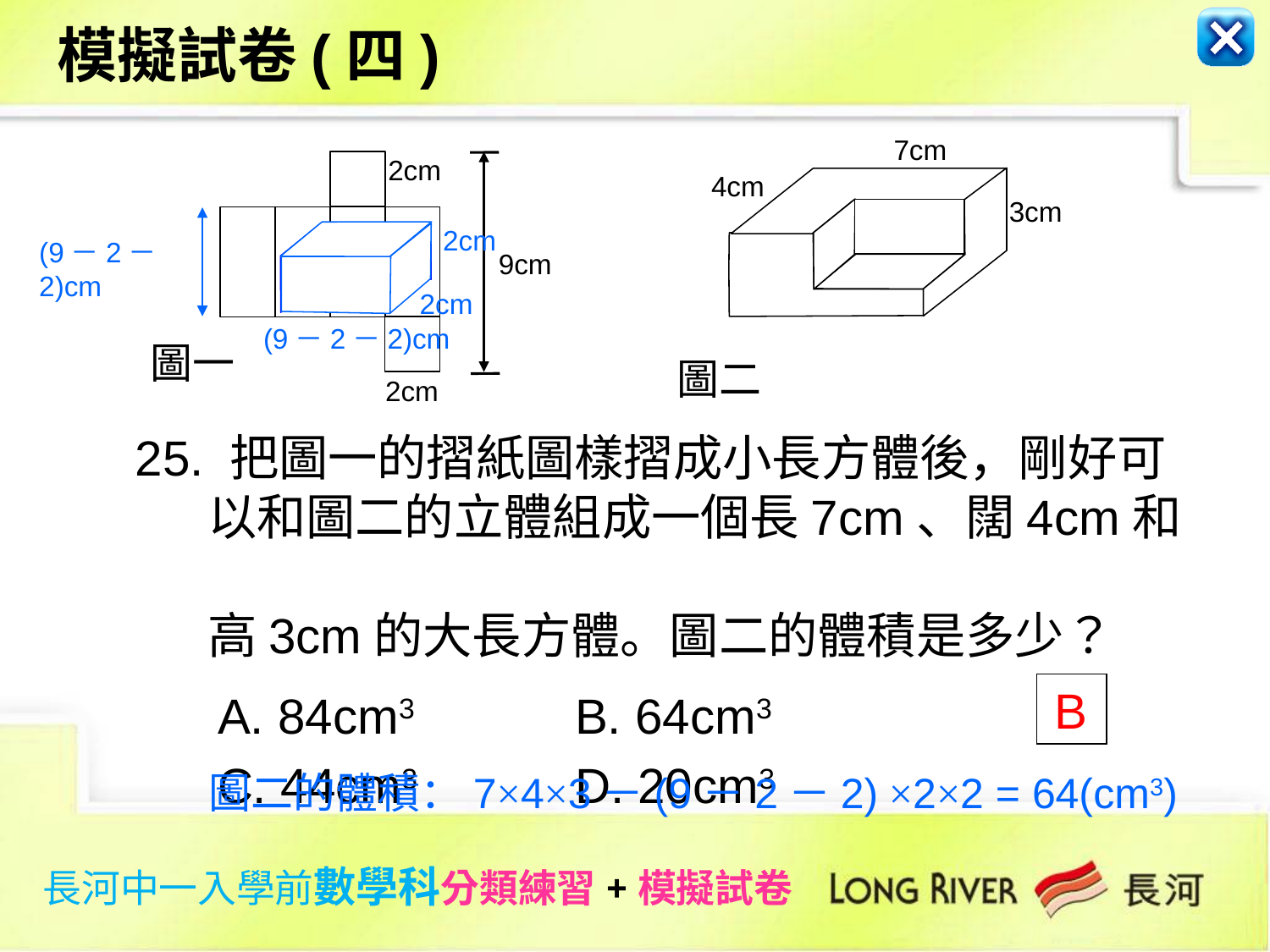

模擬試卷(四)
7cm
2cm

9cm
圖一
2cm
4cm

3cm
2cm

2cm
(9－2－2)cm
(9－2－2)cm
圖二
  25. 把圖一的摺紙圖樣摺成小長方體後，剛好可
        以和圖二的立體組成一個長7cm、闊4cm和
        高3cm的大長方體。圖二的體積是多少？
        A. 84cm3		B. 64cm3
        C. 44cm3		D. 20cm3

B
圖二的體積：7×4×3－(9－2－2) ×2×2 = 64(cm3)